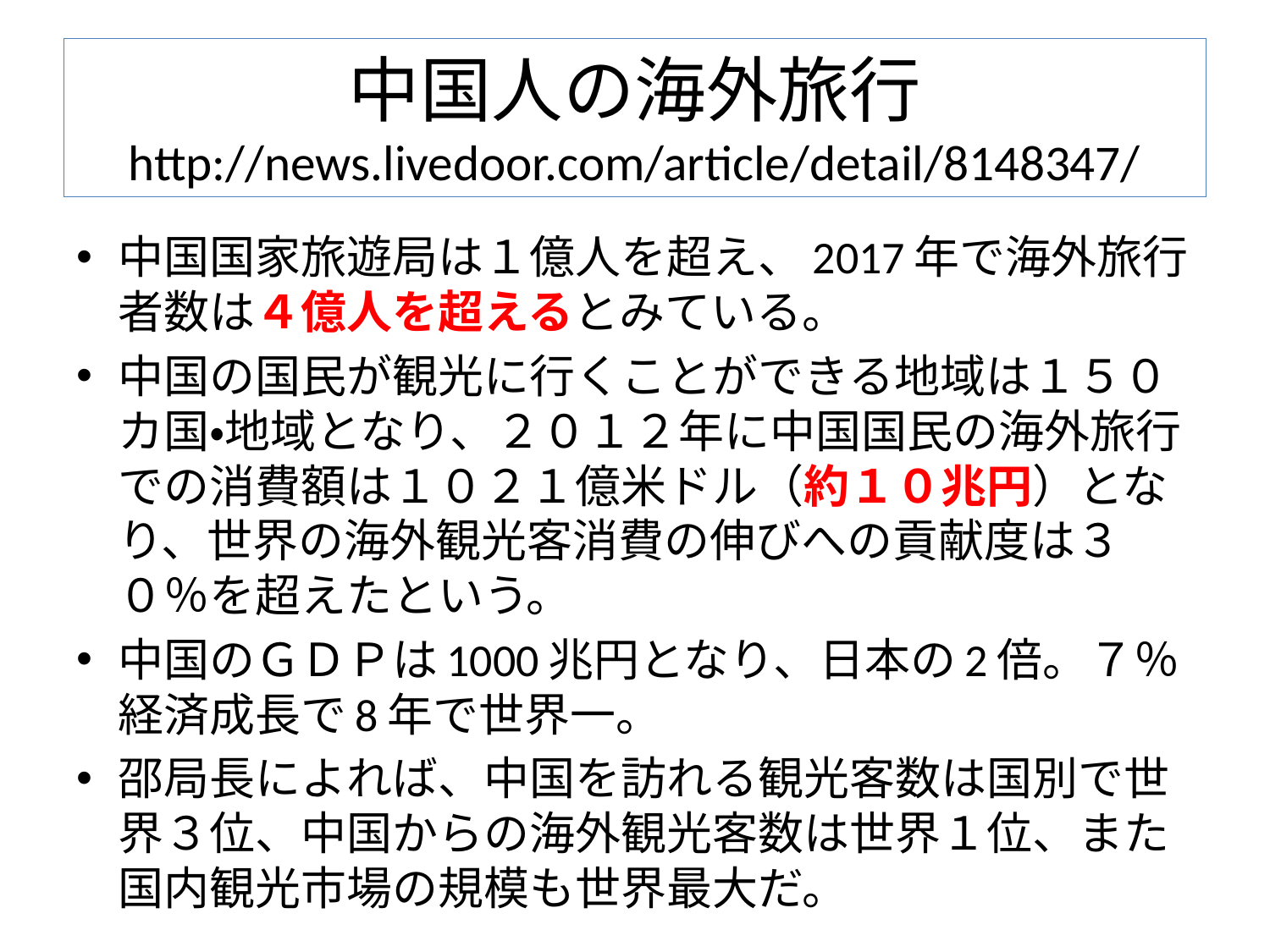

# 中国人の海外旅行 http://news.livedoor.com/article/detail/8148347/
中国国家旅遊局は１億人を超え、2017年で海外旅行者数は４億人を超えるとみている。
中国の国民が観光に行くことができる地域は１５０カ国・地域となり、２０１２年に中国国民の海外旅行での消費額は１０２１億米ドル（約１０兆円）となり、世界の海外観光客消費の伸びへの貢献度は３０％を超えたという。
中国のＧＤＰは1000兆円となり、日本の2倍。７％経済成長で8年で世界一。
邵局長によれば、中国を訪れる観光客数は国別で世界３位、中国からの海外観光客数は世界１位、また国内観光市場の規模も世界最大だ。